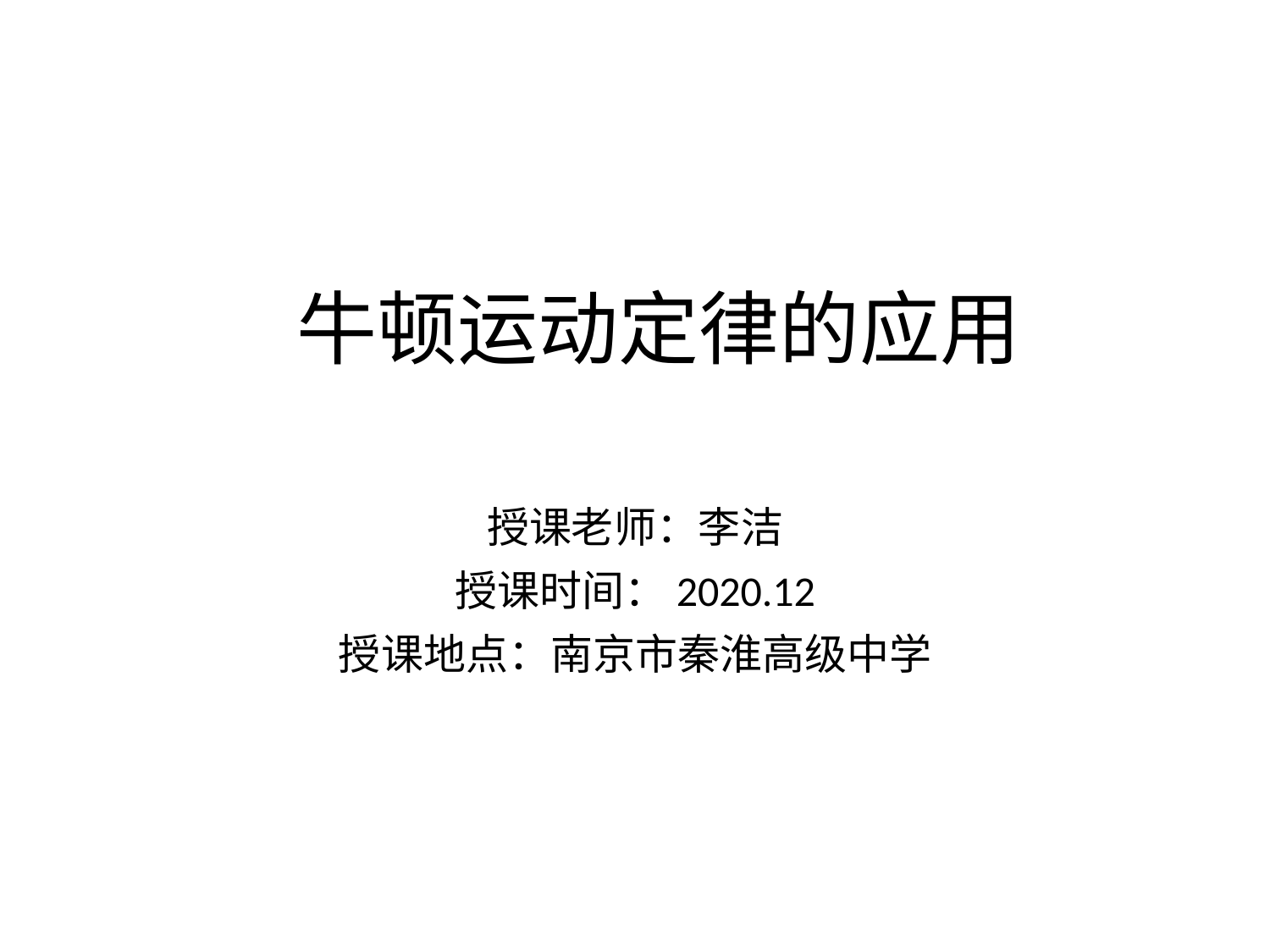

# 牛顿运动定律的应用
授课老师：李洁
授课时间：2020.12
授课地点：南京市秦淮高级中学